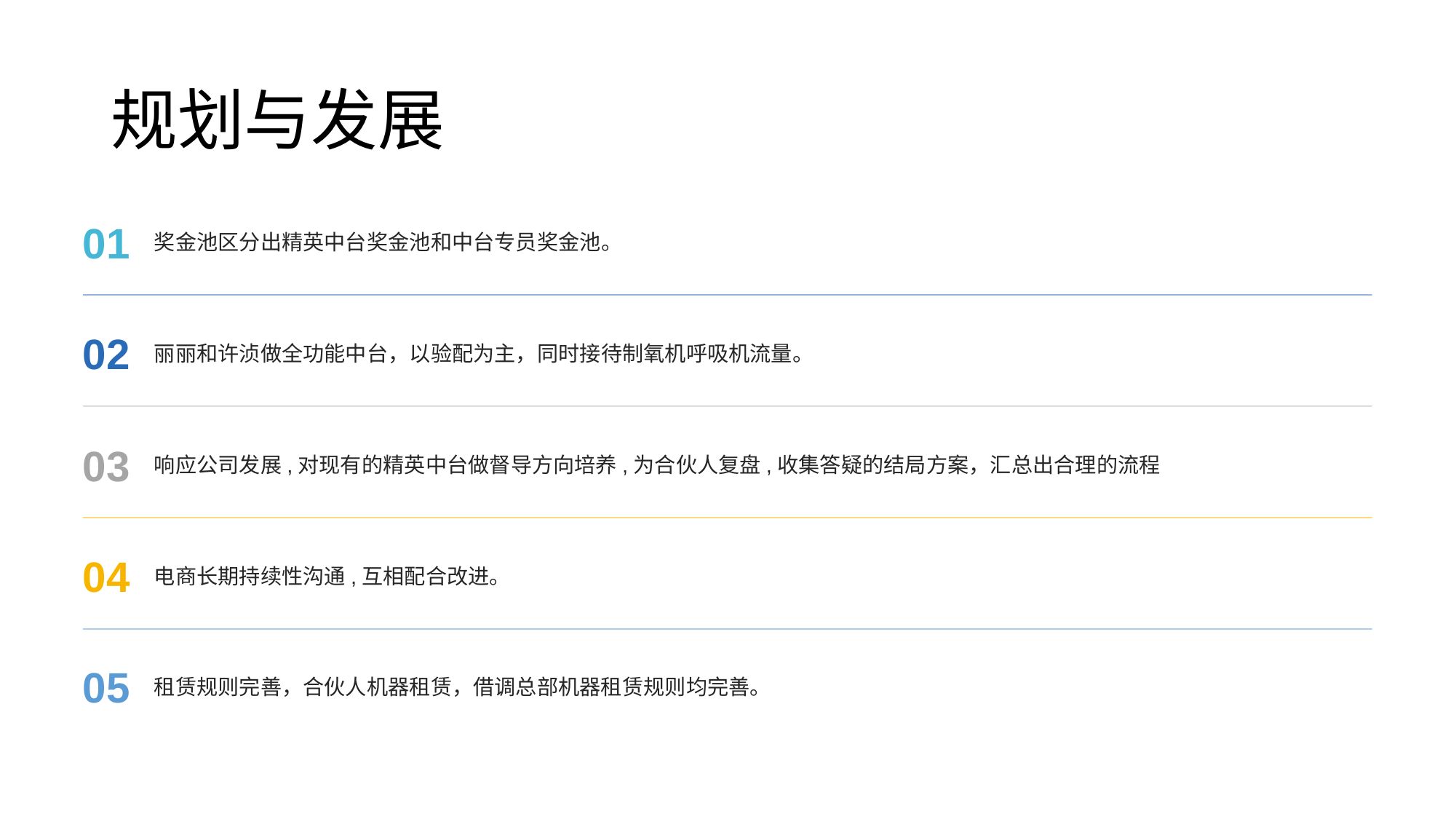

# 规划与发展
01
奖金池区分出精英中台奖金池和中台专员奖金池。
02
丽丽和许浈做全功能中台，以验配为主，同时接待制氧机呼吸机流量。
03
响应公司发展,对现有的精英中台做督导方向培养,为合伙人复盘,收集答疑的结局方案，汇总出合理的流程
04
电商长期持续性沟通,互相配合改进。
05
租赁规则完善，合伙人机器租赁，借调总部机器租赁规则均完善。